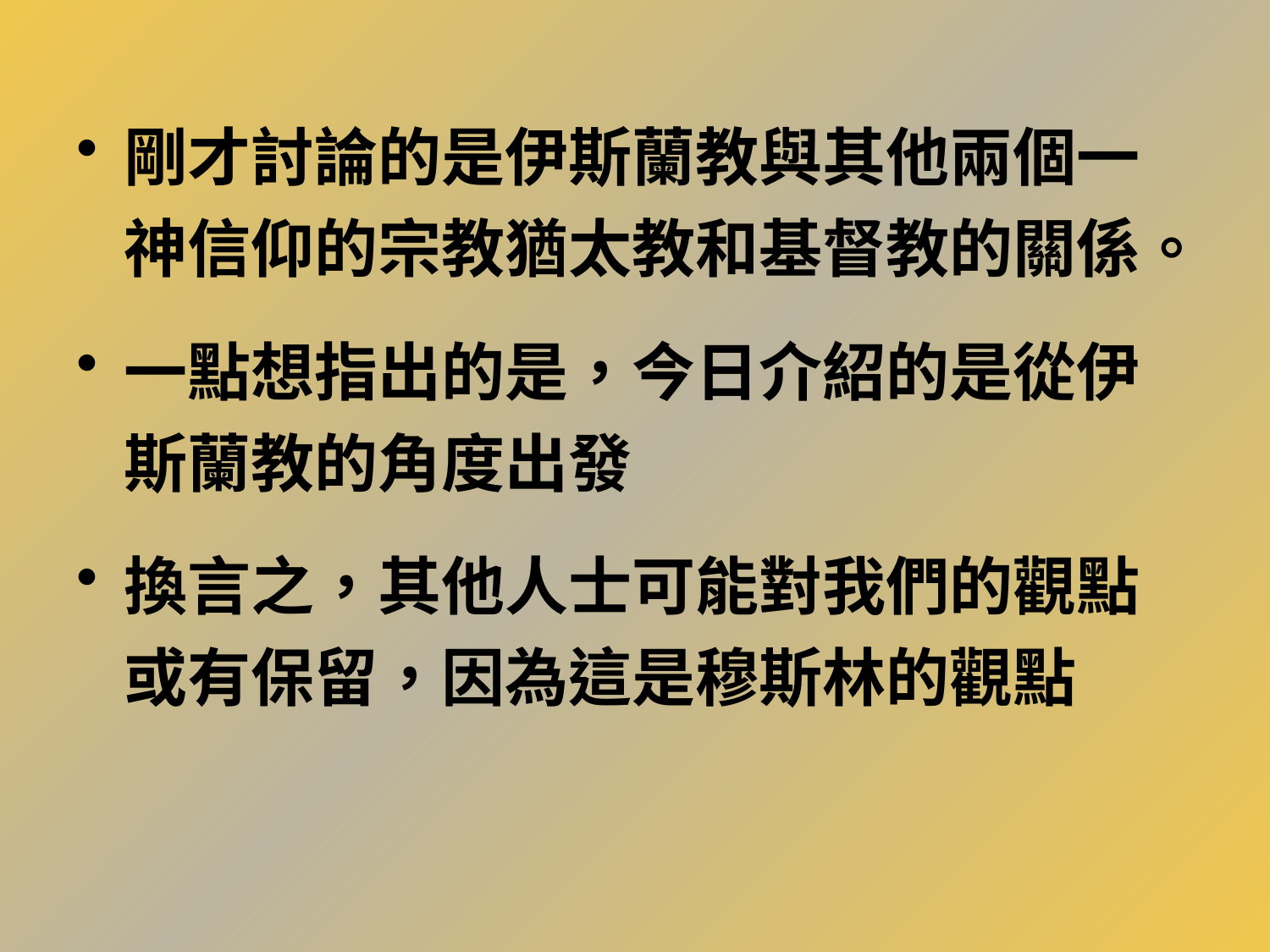

剛才討論的是伊斯蘭教與其他兩個一神信仰的宗教猶太教和基督教的關係。
一點想指出的是，今日介紹的是從伊斯蘭教的角度出發
換言之，其他人士可能對我們的觀點或有保留，因為這是穆斯林的觀點